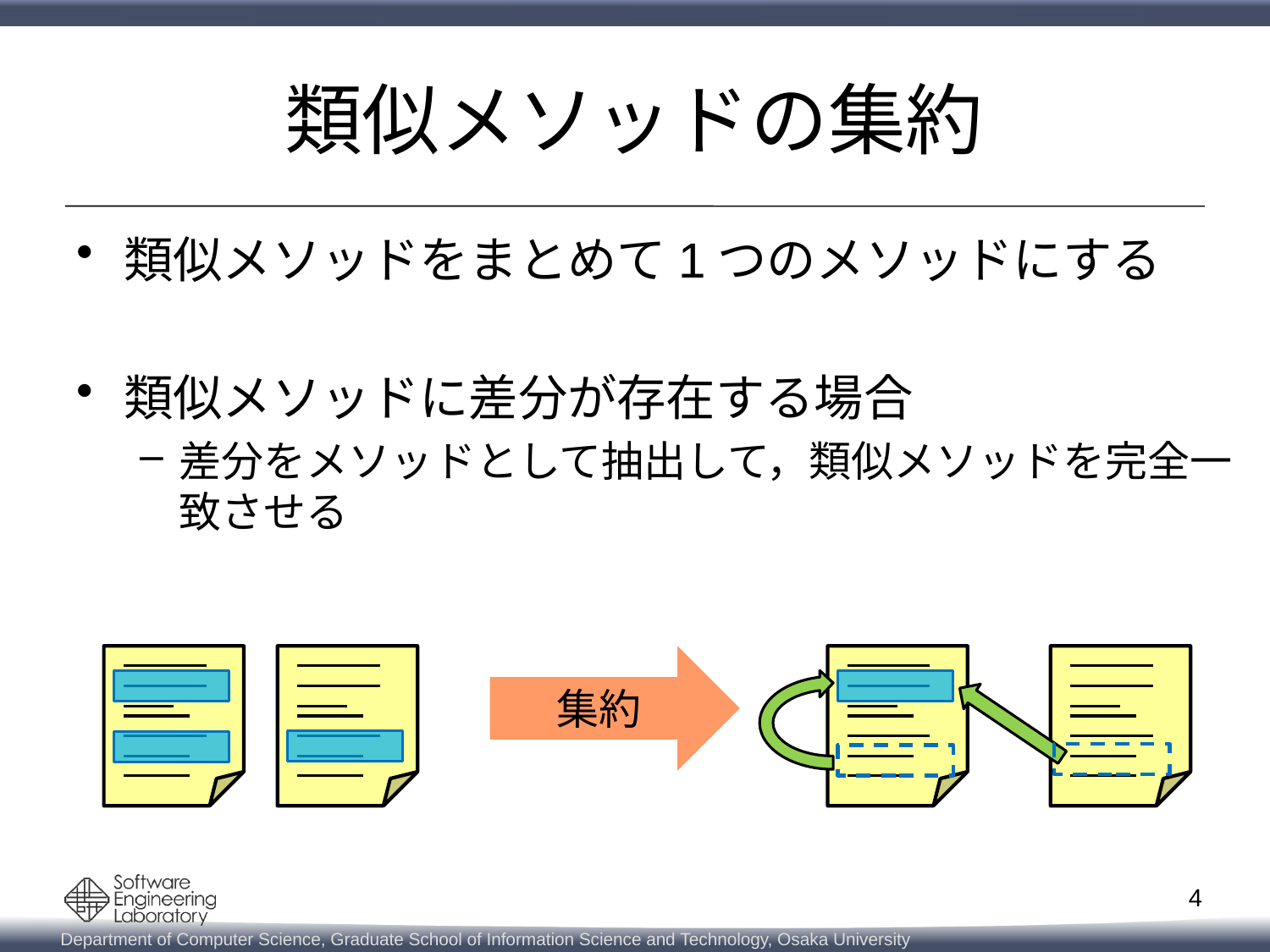

# 類似メソッドの集約
類似メソッドをまとめて1つのメソッドにする

類似メソッドに差分が存在する場合
差分をメソッドとして抽出して，類似メソッドを完全一致させる

集約

4